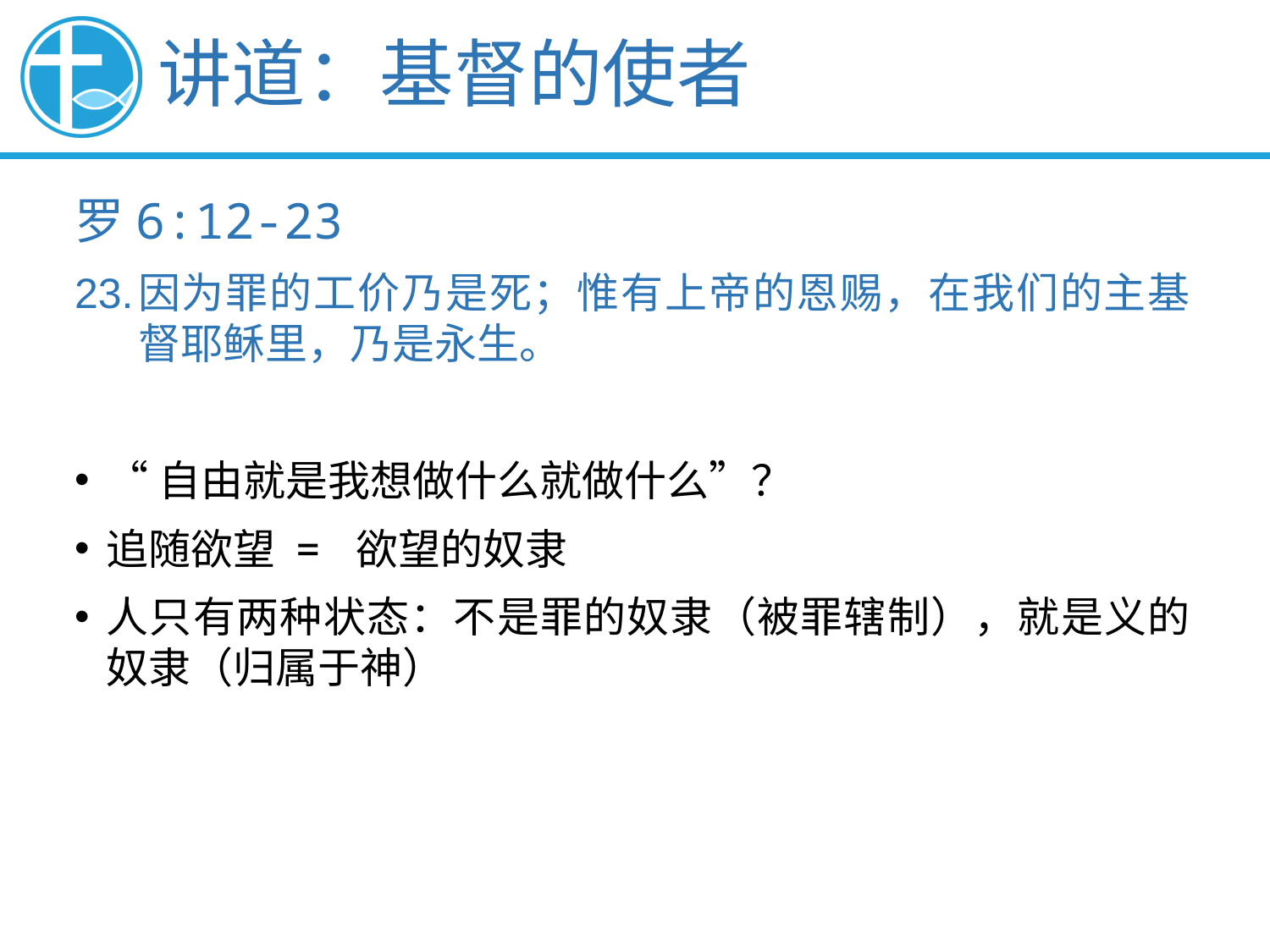

讲道：基督的使者
罗6:12-23
因为罪的工价乃是死；惟有上帝的恩赐，在我们的主基督耶稣里，乃是永生。

“自由就是我想做什么就做什么”？
追随欲望 = 欲望的奴隶
人只有两种状态：不是罪的奴隶（被罪辖制），就是义的奴隶（归属于神）